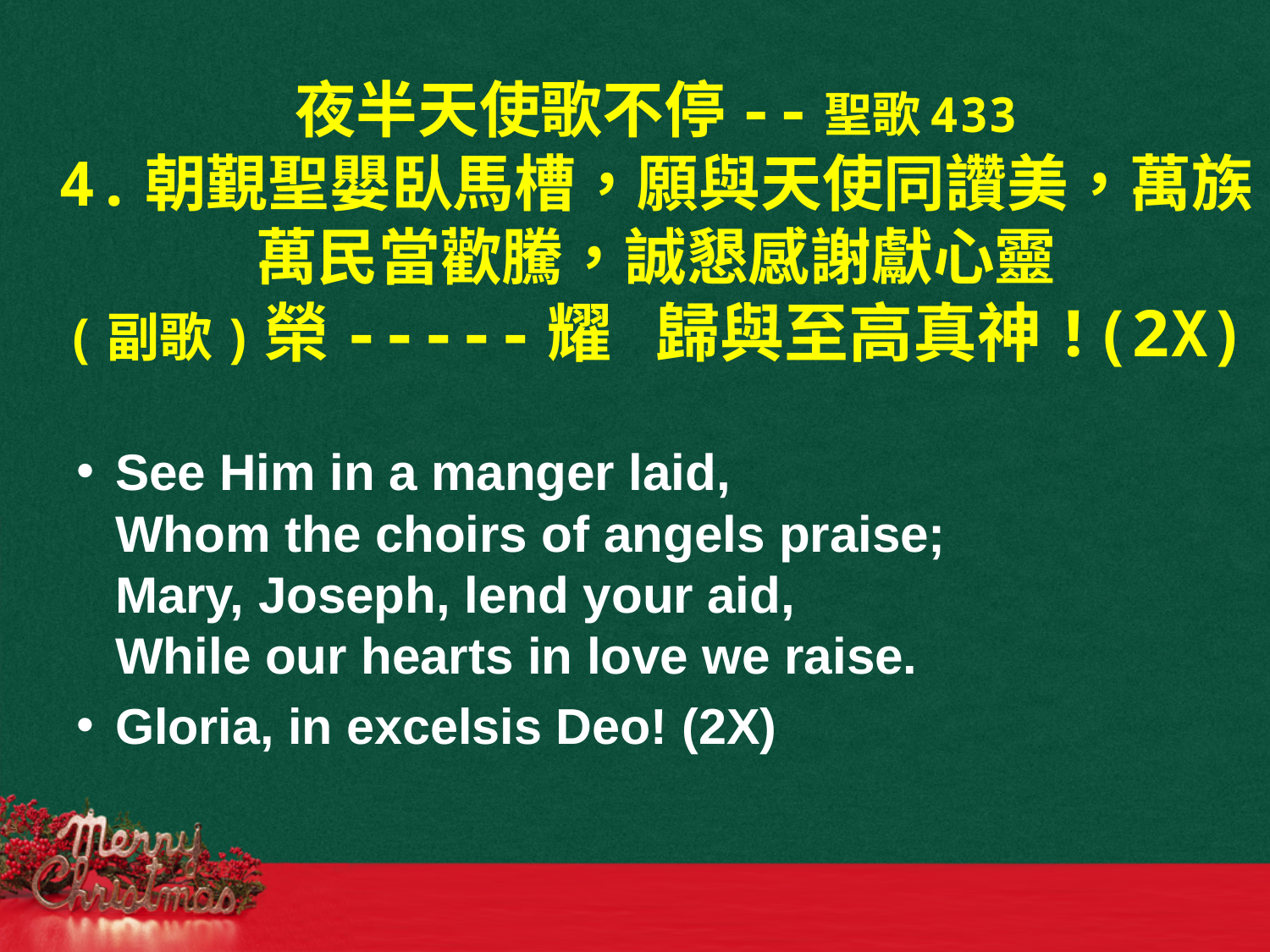

# 夜半天使歌不停--聖歌433 4.朝覲聖嬰臥馬槽，願與天使同讚美，萬族萬民當歡騰，誠懇感謝獻心靈 (副歌)榮-----耀   歸與至高真神!(2X)
See Him in a manger laid,
Whom the choirs of angels praise;
Mary, Joseph, lend your aid,
While our hearts in love we raise.
Gloria, in excelsis Deo! (2X)